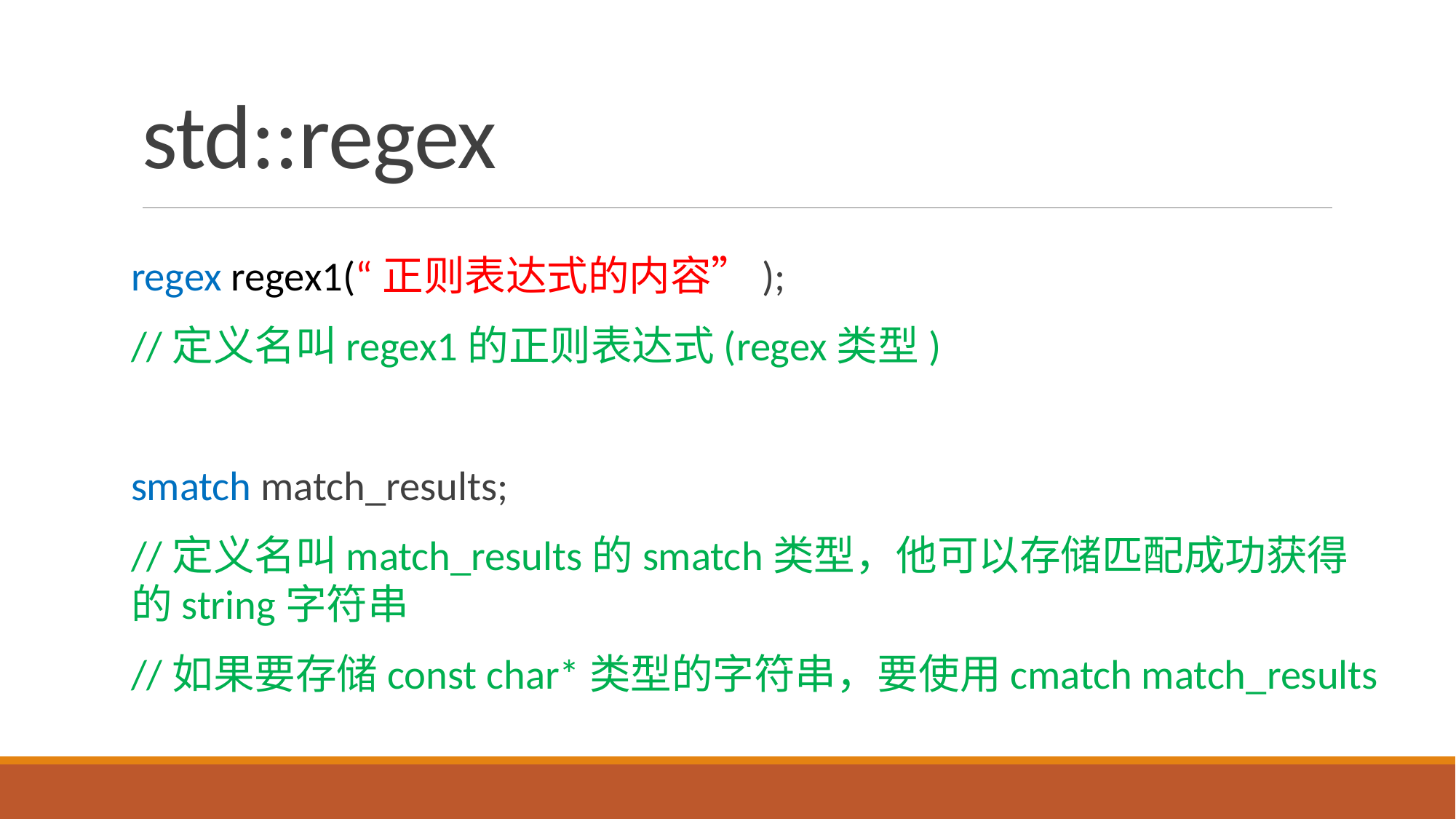

std::regex
regex regex1(“正则表达式的内容”);
//定义名叫regex1的正则表达式(regex类型)

smatch match_results;
//定义名叫match_results的smatch类型，他可以存储匹配成功获得的string字符串
//如果要存储const char*类型的字符串，要使用cmatch match_results